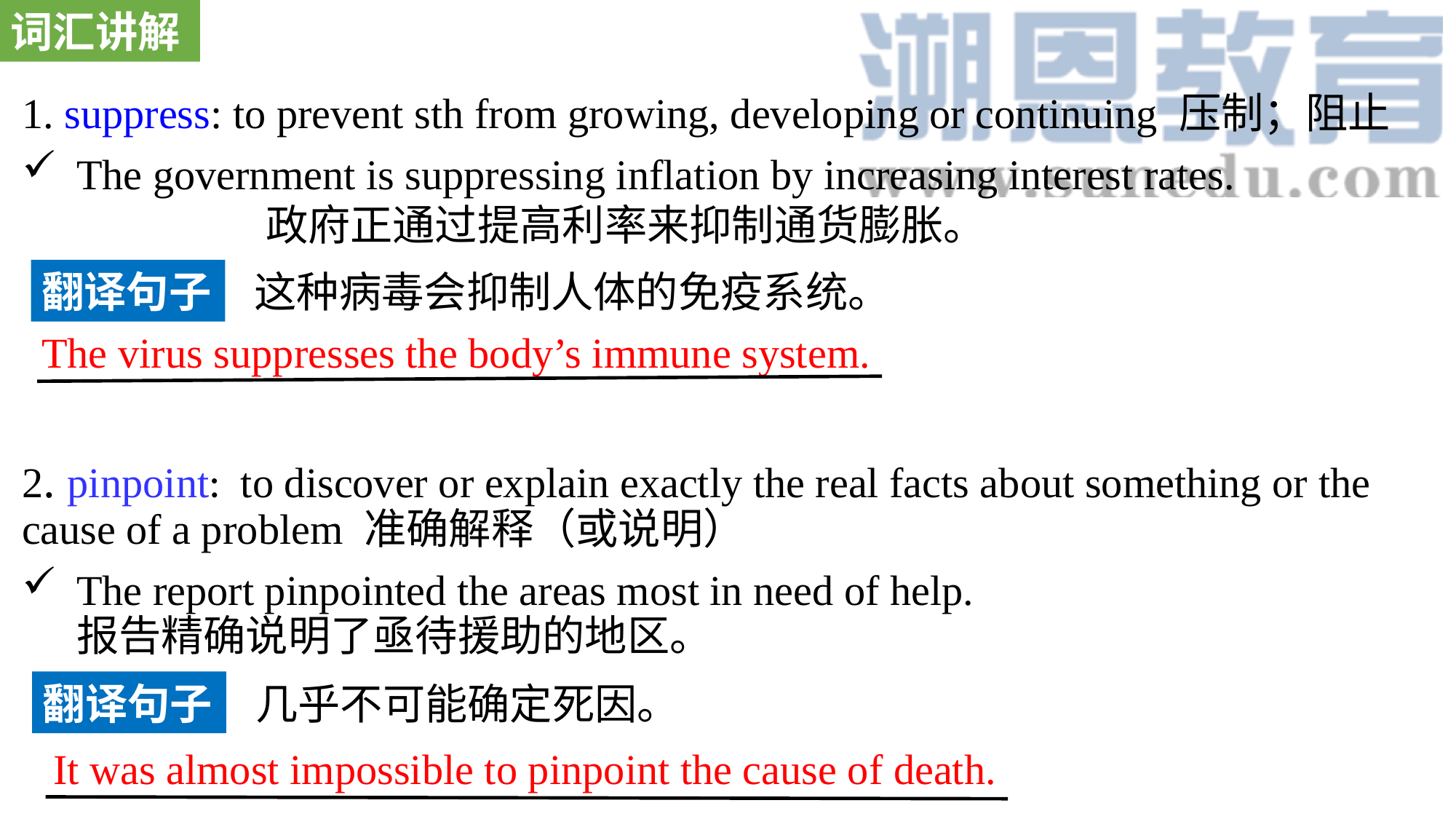

词汇讲解
1. suppress: to prevent sth from growing, developing or continuing 压制；阻止
The government is suppressing inflation by increasing interest rates.                                    政府正通过提高利率来抑制通货膨胀。

2. pinpoint:  to discover or explain exactly the real facts about something or the cause of a problem 准确解释（或说明）
The report pinpointed the areas most in need of help.                                           报告精确说明了亟待援助的地区。
翻译句子
这种病毒会抑制人体的免疫系统。
The virus suppresses the body’s immune system.
翻译句子
几乎不可能确定死因。
 It was almost impossible to pinpoint the cause of death.